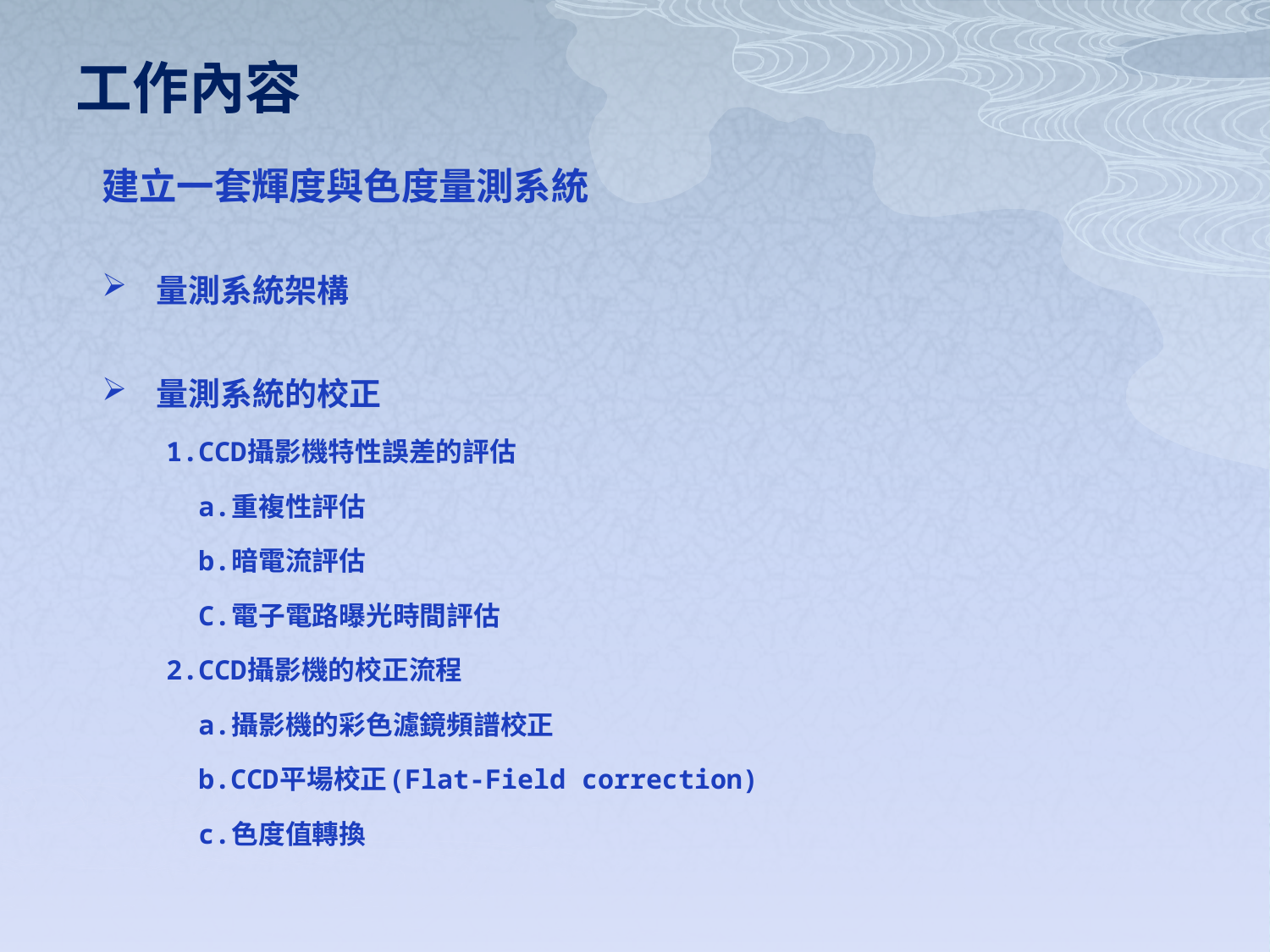

# 工作內容
建立一套輝度與色度量測系統

量測系統架構

量測系統的校正
    1.CCD攝影機特性誤差的評估
      a.重複性評估
      b.暗電流評估
      C.電子電路曝光時間評估
    2.CCD攝影機的校正流程
      a.攝影機的彩色濾鏡頻譜校正
      b.CCD平場校正(Flat-Field correction)
      c.色度值轉換